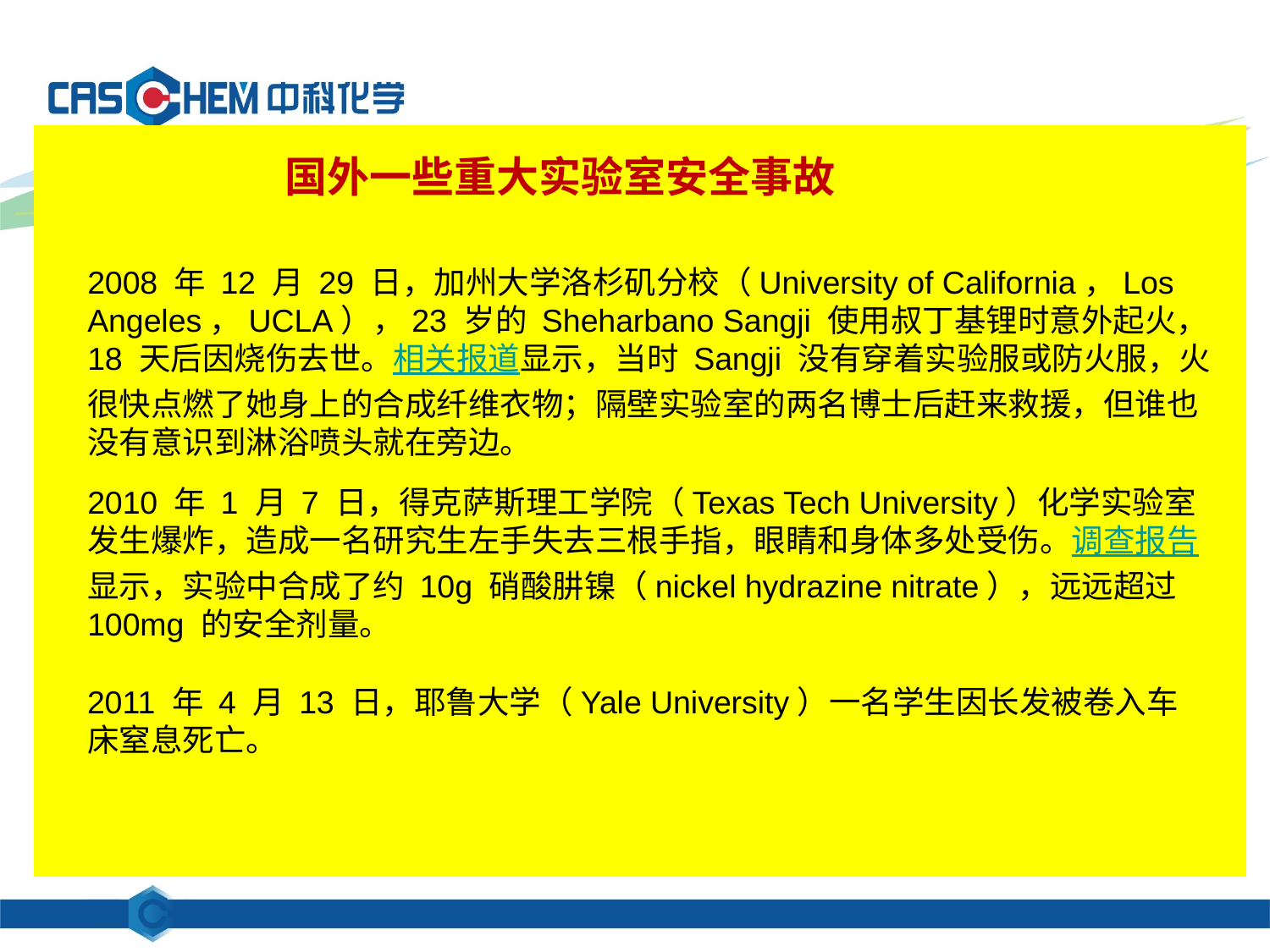

国外一些重大实验室安全事故
2008 年 12 月 29 日，加州大学洛杉矶分校（University of California，Los Angeles，UCLA），23 岁的 Sheharbano Sangji 使用叔丁基锂时意外起火，18 天后因烧伤去世。相关报道显示，当时 Sangji 没有穿着实验服或防火服，火很快点燃了她身上的合成纤维衣物；隔壁实验室的两名博士后赶来救援，但谁也没有意识到淋浴喷头就在旁边。
2010 年 1 月 7 日，得克萨斯理工学院（Texas Tech University）化学实验室发生爆炸，造成一名研究生左手失去三根手指，眼睛和身体多处受伤。调查报告显示，实验中合成了约 10g 硝酸肼镍（nickel hydrazine nitrate），远远超过 100mg 的安全剂量。

2011 年 4 月 13 日，耶鲁大学（Yale University）一名学生因长发被卷入车床窒息死亡。